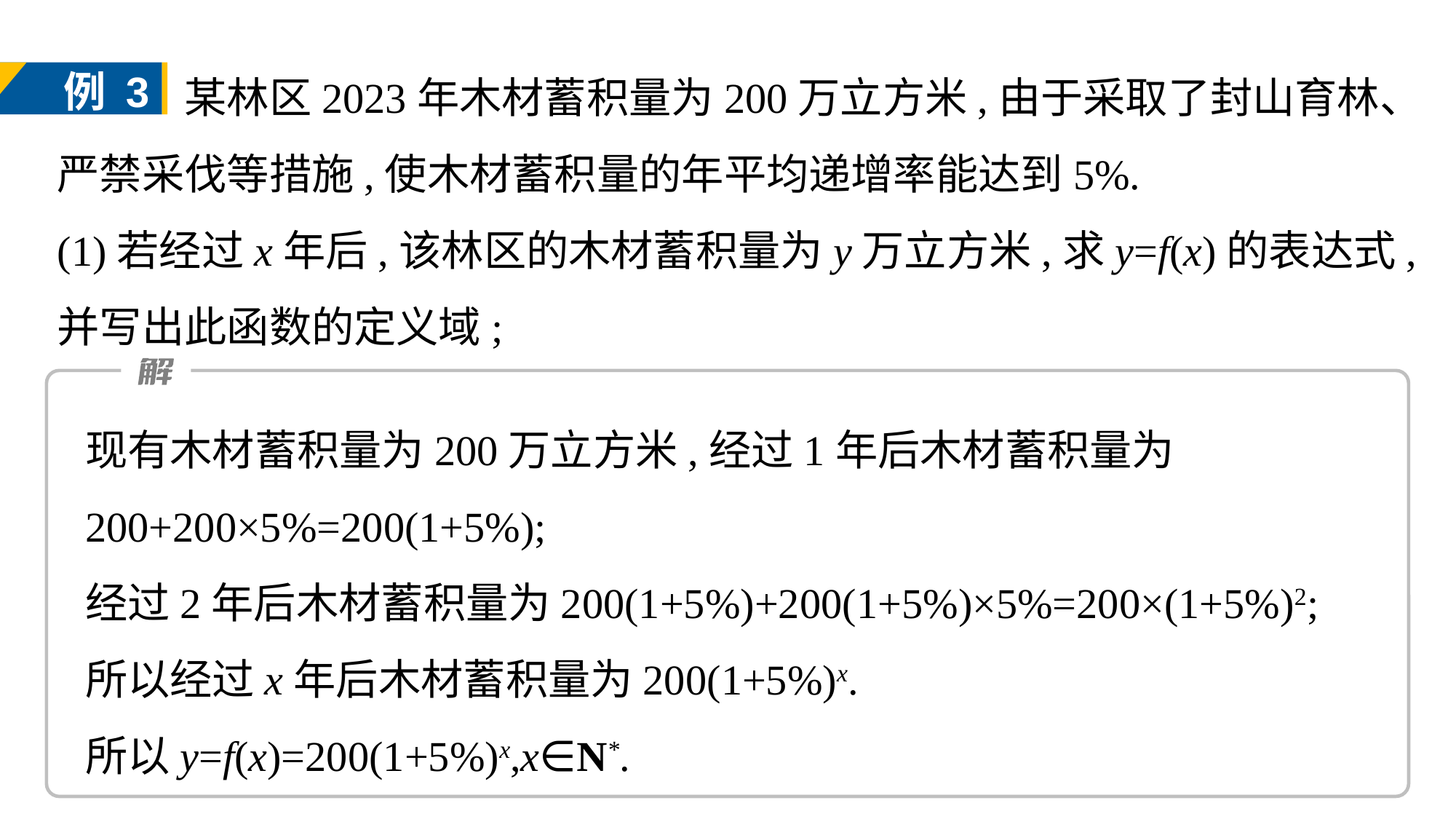

某林区2023年木材蓄积量为200万立方米,由于采取了封山育林、严禁采伐等措施,使木材蓄积量的年平均递增率能达到5%.
(1)若经过x年后,该林区的木材蓄积量为y万立方米,求y=f(x)的表达式,并写出此函数的定义域;
例 3

现有木材蓄积量为200万立方米,经过1年后木材蓄积量为200+200×5%=200(1+5%);
经过2年后木材蓄积量为200(1+5%)+200(1+5%)×5%=200×(1+5%)2;
所以经过x年后木材蓄积量为200(1+5%)x.
所以y=f(x)=200(1+5%)x,x∈N*.